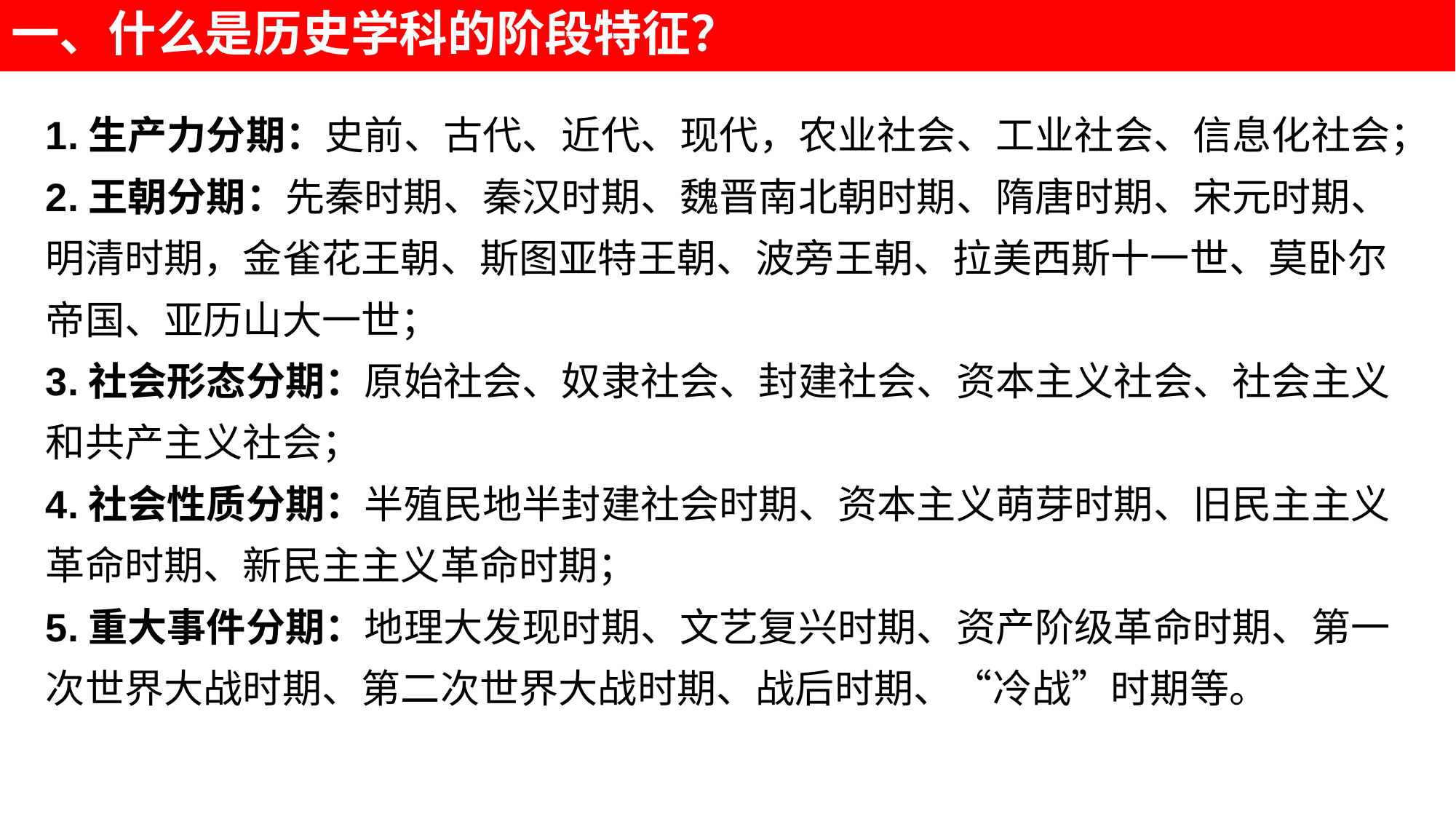

一、什么是历史学科的阶段特征？
1.生产力分期：史前、古代、近代、现代，农业社会、工业社会、信息化社会；
2.王朝分期：先秦时期、秦汉时期、魏晋南北朝时期、隋唐时期、宋元时期、明清时期，金雀花王朝、斯图亚特王朝、波旁王朝、拉美西斯十一世、莫卧尔帝国、亚历山大一世；
3.社会形态分期：原始社会、奴隶社会、封建社会、资本主义社会、社会主义和共产主义社会；
4.社会性质分期：半殖民地半封建社会时期、资本主义萌芽时期、旧民主主义革命时期、新民主主义革命时期；
5.重大事件分期：地理大发现时期、文艺复兴时期、资产阶级革命时期、第一次世界大战时期、第二次世界大战时期、战后时期、“冷战”时期等。